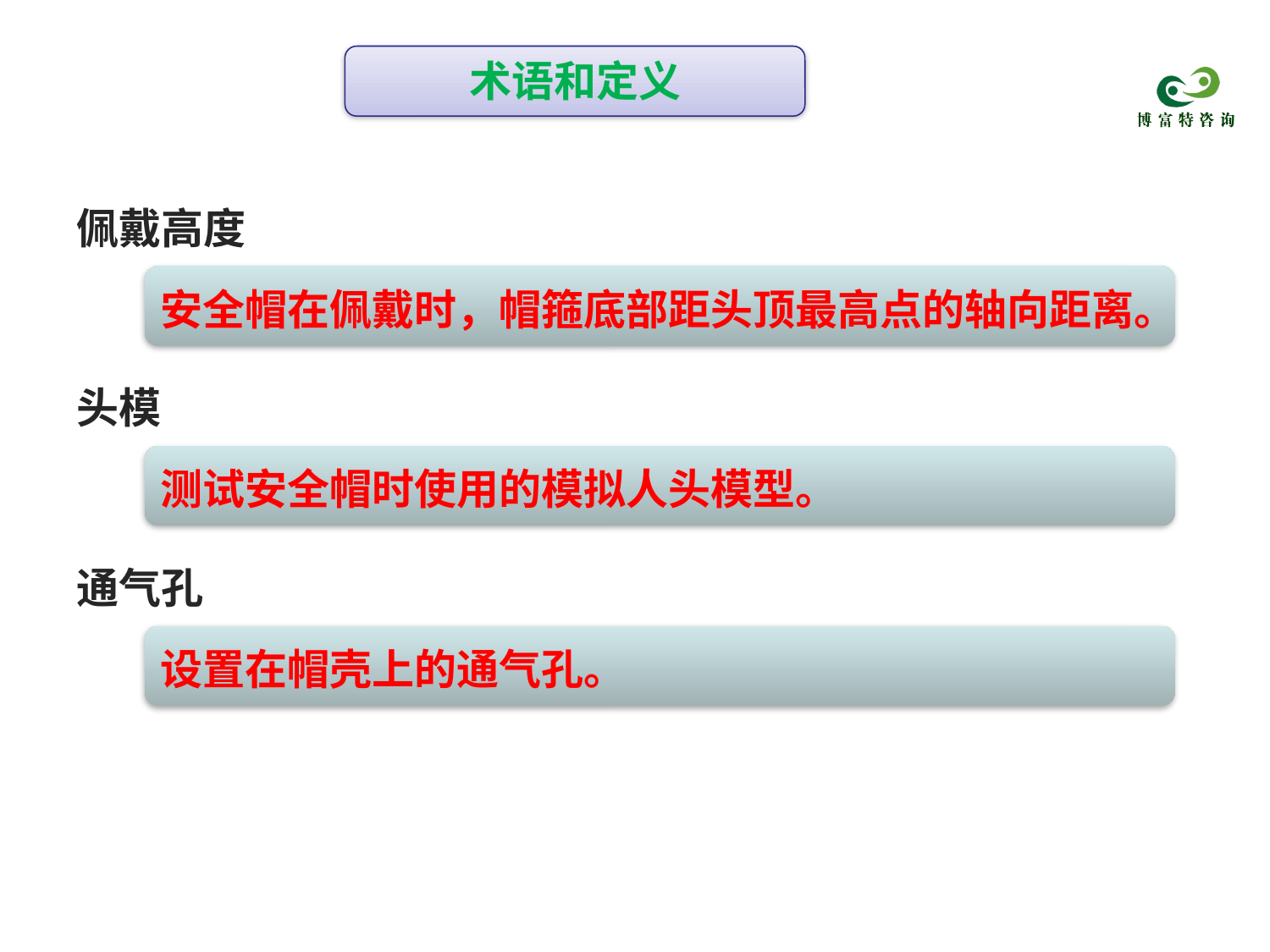

术语和定义
佩戴高度
安全帽在佩戴时，帽箍底部距头顶最高点的轴向距离。
头模
测试安全帽时使用的模拟人头模型。
通气孔
设置在帽壳上的通气孔。